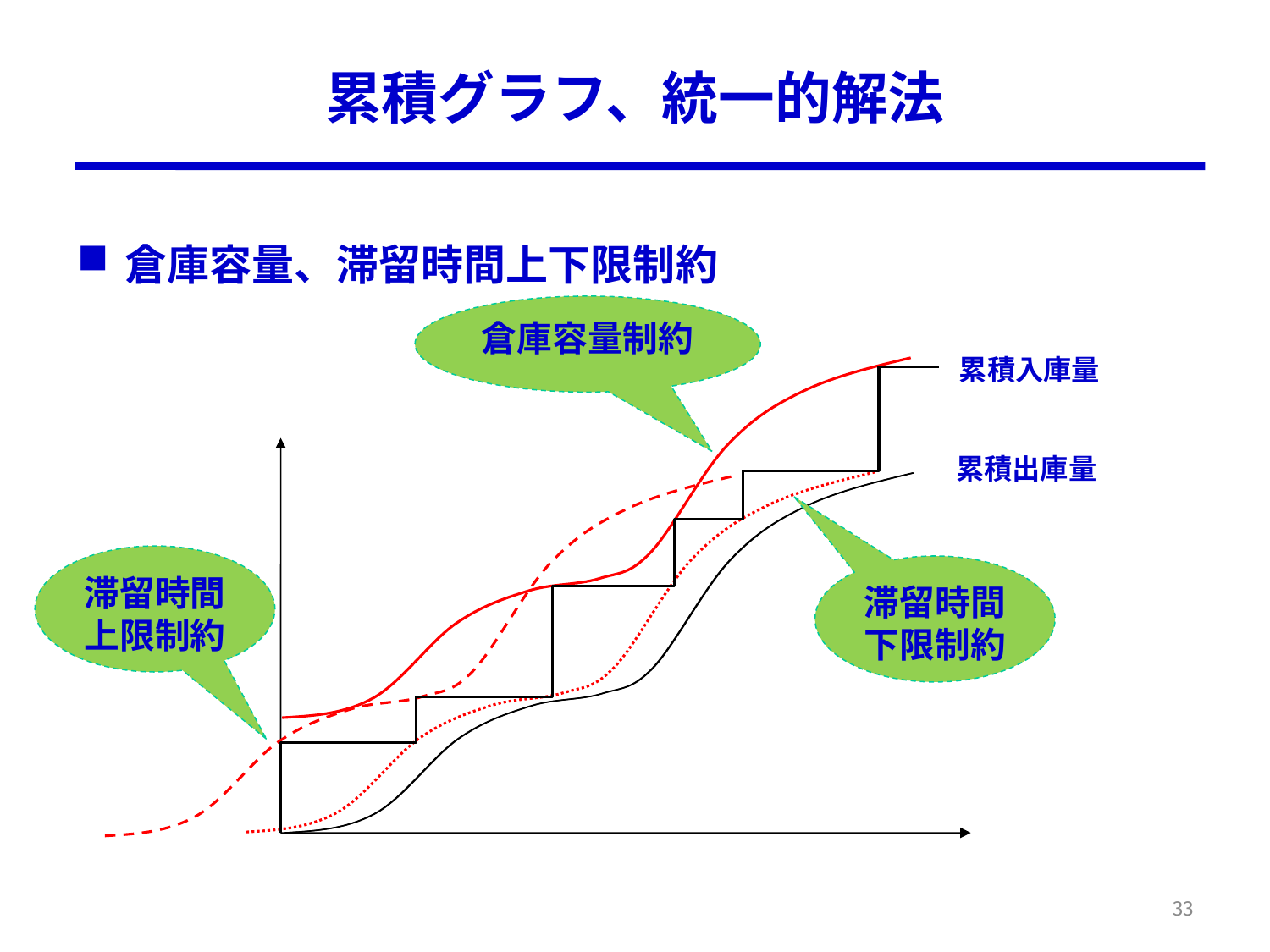

# 累積グラフ、統一的解法
倉庫容量、滞留時間上下限制約
倉庫容量制約
累積入庫量

累積出庫量

滞留時間
上限制約
滞留時間
下限制約

33